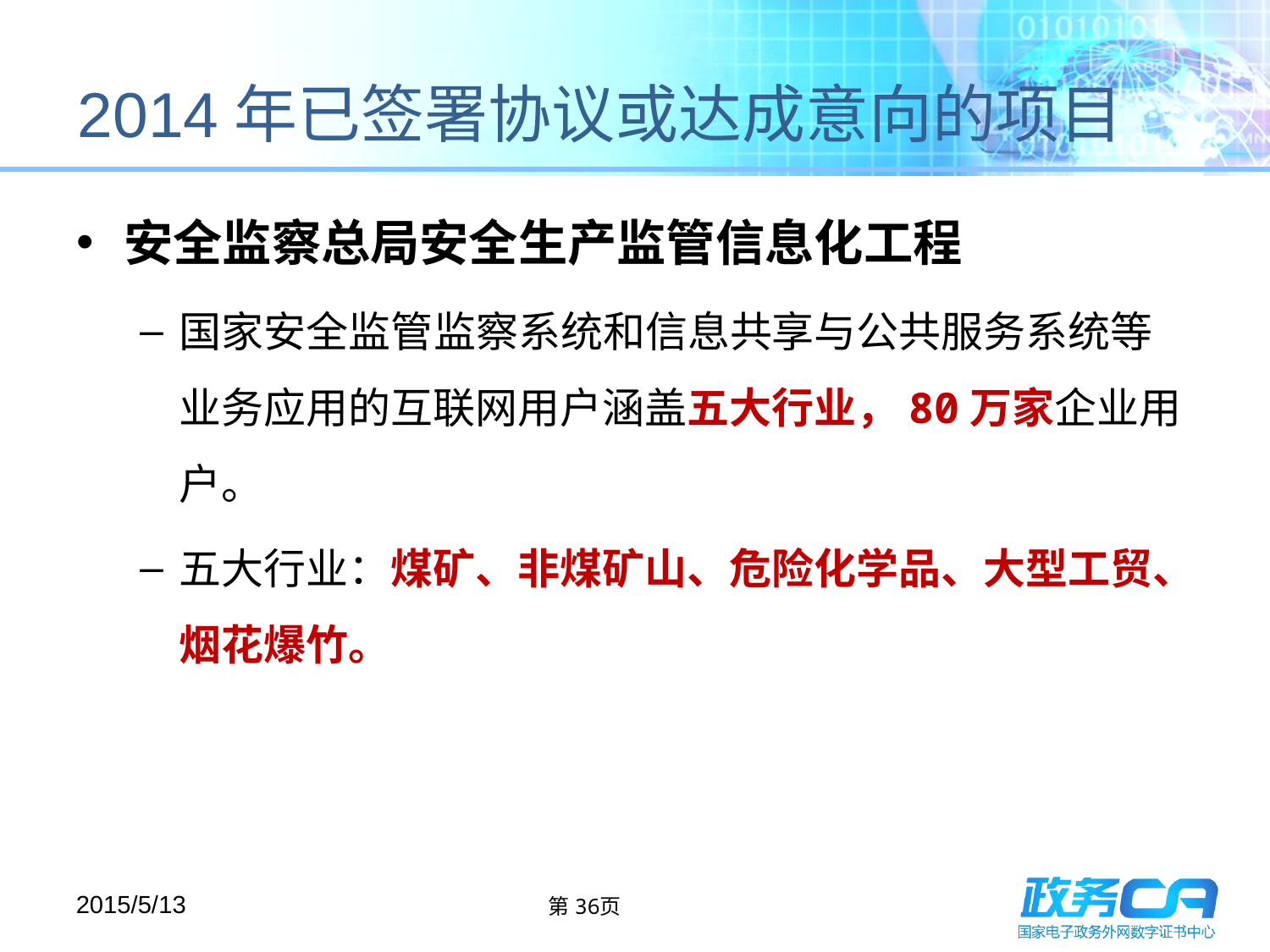

# 2014年已签署协议或达成意向的项目
安全监察总局安全生产监管信息化工程
国家安全监管监察系统和信息共享与公共服务系统等业务应用的互联网用户涵盖五大行业，80万家企业用户。
五大行业：煤矿、非煤矿山、危险化学品、大型工贸、烟花爆竹。

2015/5/13
第36页